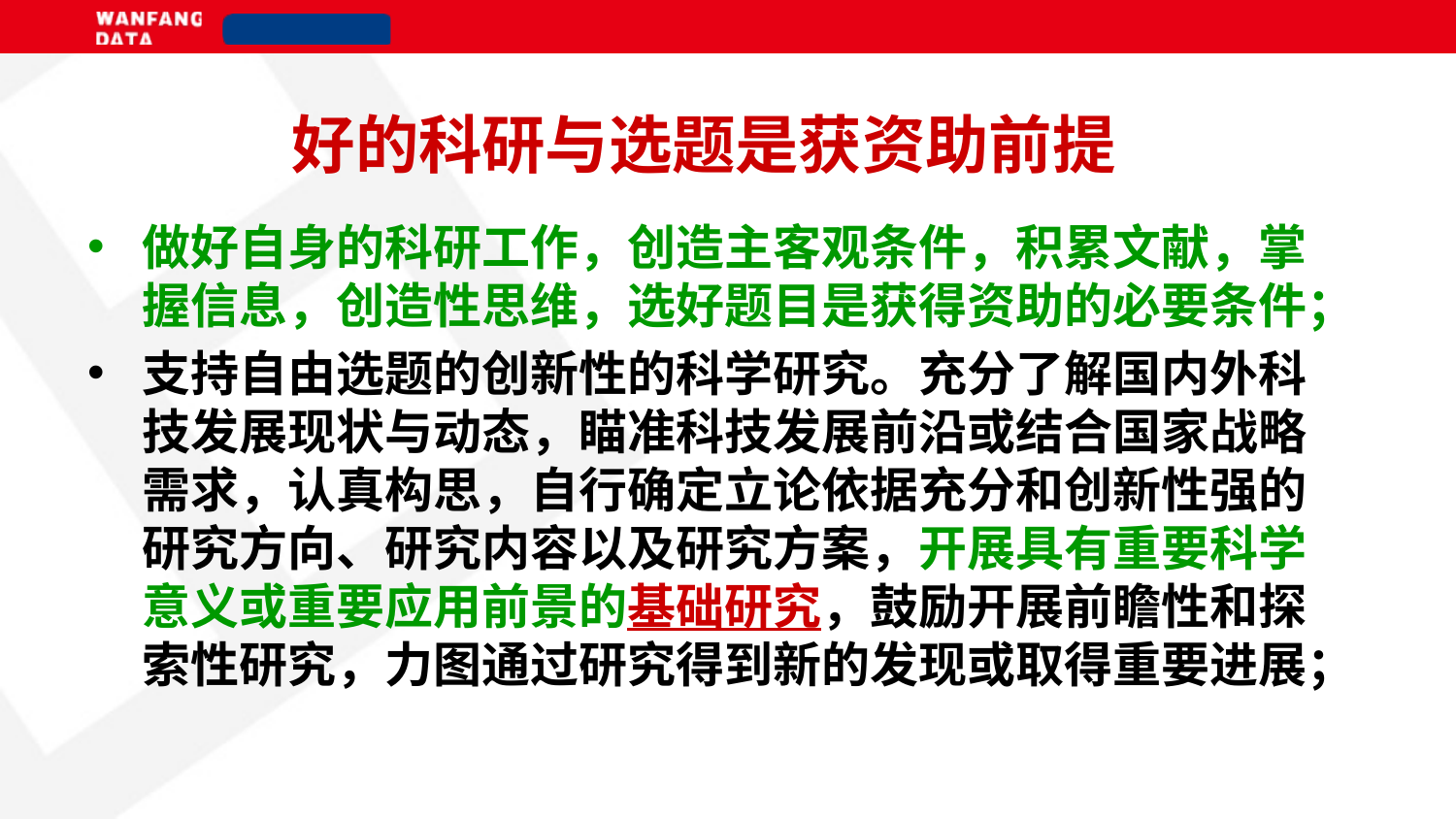

# 好的科研与选题是获资助前提
做好自身的科研工作，创造主客观条件，积累文献，掌握信息，创造性思维，选好题目是获得资助的必要条件；
支持自由选题的创新性的科学研究。充分了解国内外科技发展现状与动态，瞄准科技发展前沿或结合国家战略需求，认真构思，自行确定立论依据充分和创新性强的研究方向、研究内容以及研究方案，开展具有重要科学意义或重要应用前景的基础研究，鼓励开展前瞻性和探索性研究，力图通过研究得到新的发现或取得重要进展；